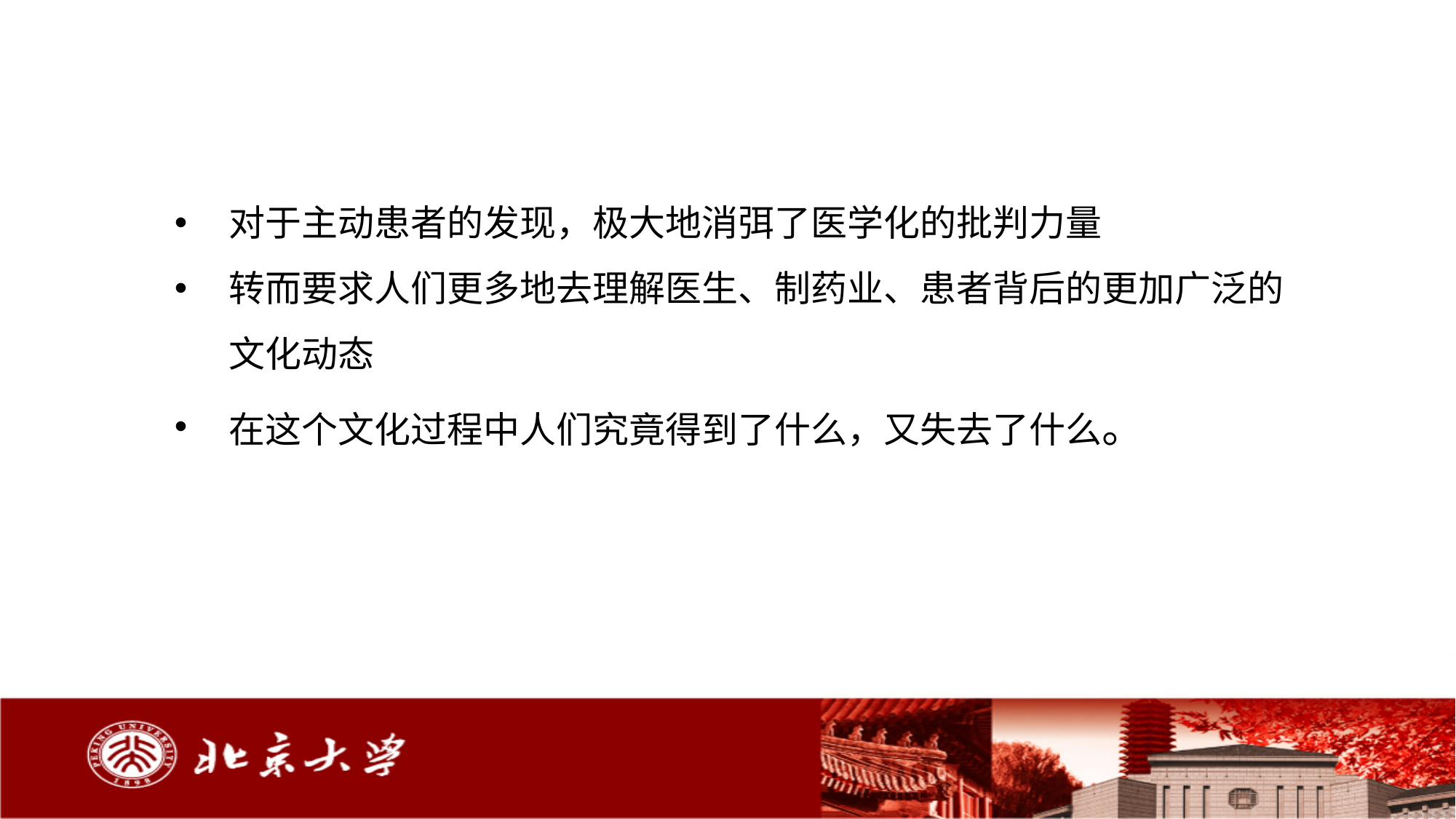

对于主动患者的发现，极大地消弭了医学化的批判力量
转而要求人们更多地去理解医生、制药业、患者背后的更加广泛的文化动态
在这个文化过程中人们究竟得到了什么，又失去了什么。